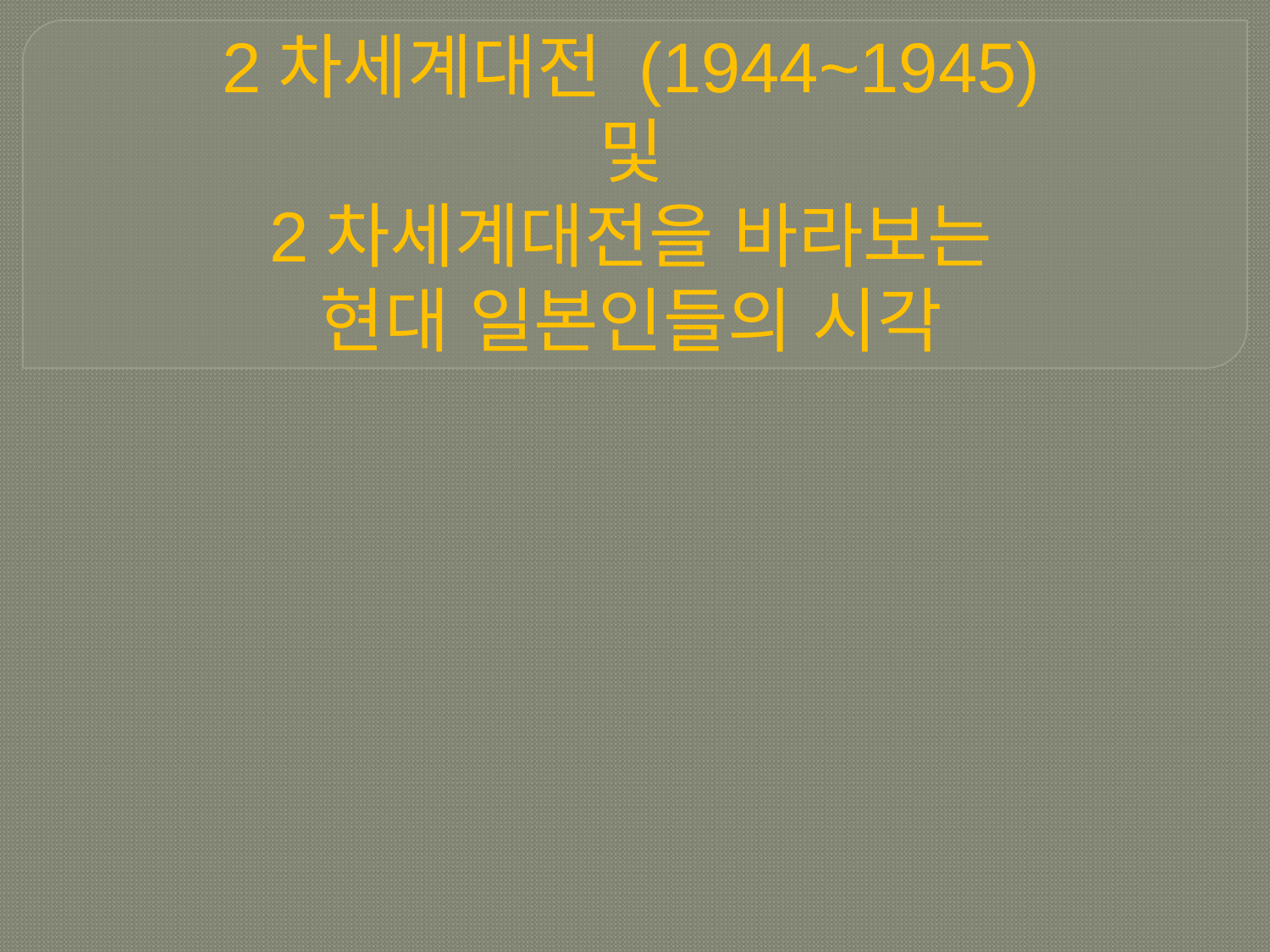

2차세계대전 (1944~1945)
및
2차세계대전을 바라보는
현대 일본인들의 시각